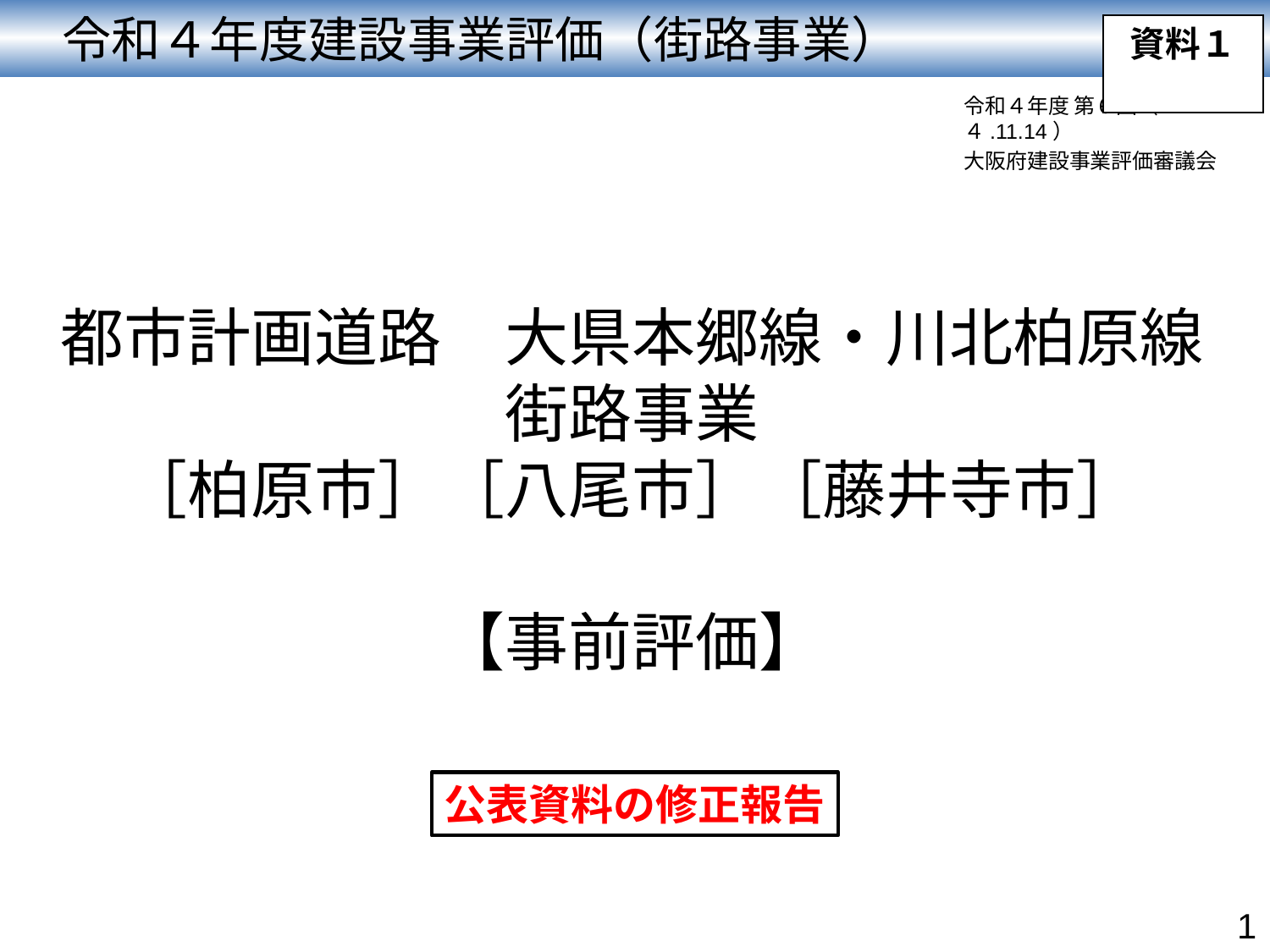

令和４年度建設事業評価（街路事業）
資料１
令和４年度 第６回（R４.11.14）
大阪府建設事業評価審議会
都市計画道路　大県本郷線・川北柏原線
街路事業
［柏原市］［八尾市］［藤井寺市］

【事前評価】
公表資料の修正報告
1